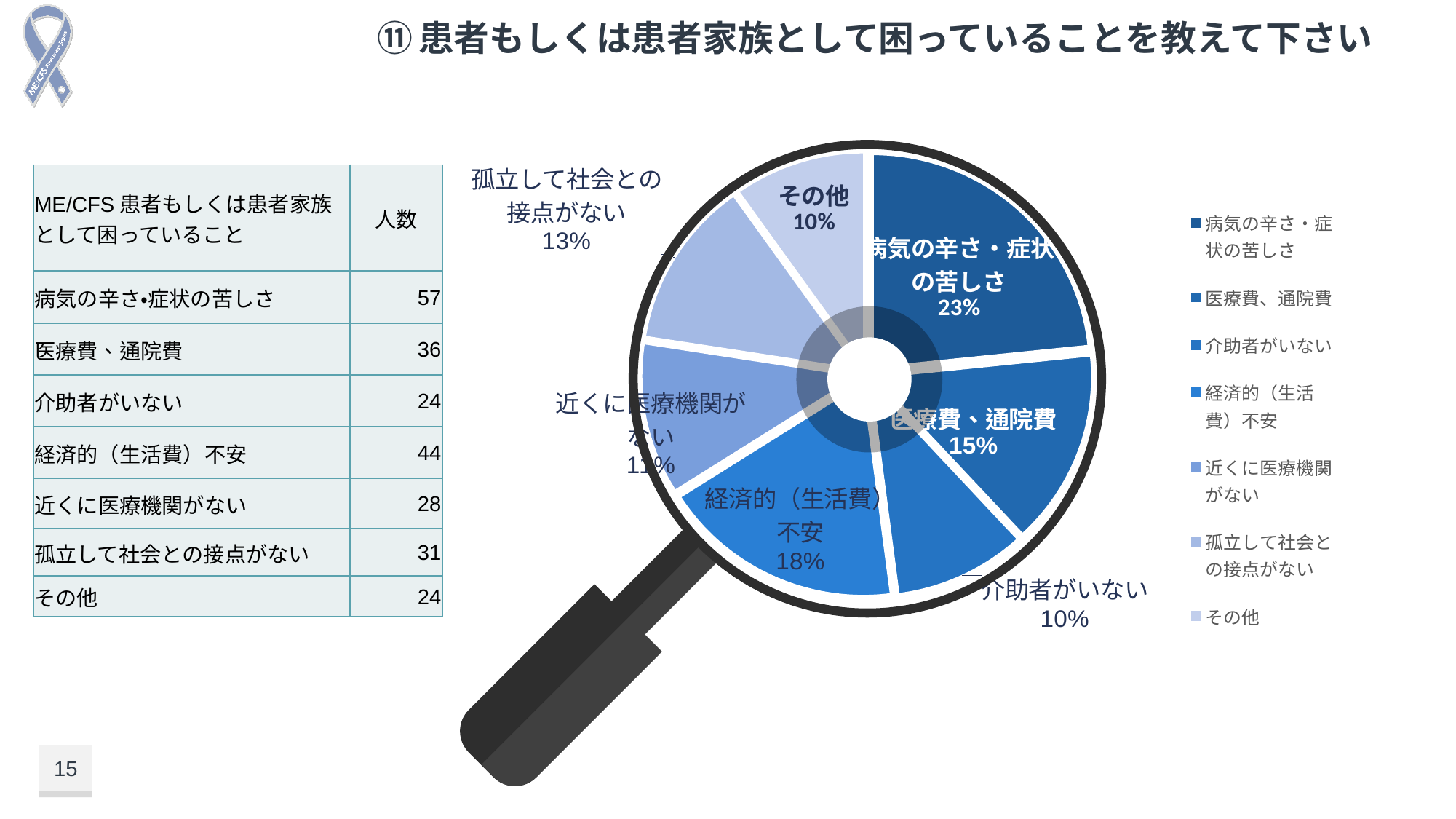

# ⑪患者もしくは患者家族として困っていることを教えて下さい

### Chart

| Category | 人数 |
|---|---|
| 病気の辛さ・症状の苦しさ | 57.0 |
| 医療費、通院費 | 36.0 |
| 介助者がいない | 24.0 |
| 経済的（生活費）不安 | 44.0 |
| 近くに医療機関がない | 28.0 |
| 孤立して社会との接点がない | 31.0 |
| その他 | 24.0 |

| ME/CFS患者もしくは患者家族として困っていること | 人数 |
| --- | --- |
| 病気の辛さ・症状の苦しさ | 57 |
| 医療費、通院費 | 36 |
| 介助者がいない | 24 |
| 経済的（生活費）不安 | 44 |
| 近くに医療機関がない | 28 |
| 孤立して社会との接点がない | 31 |
| その他 | 24 |

15